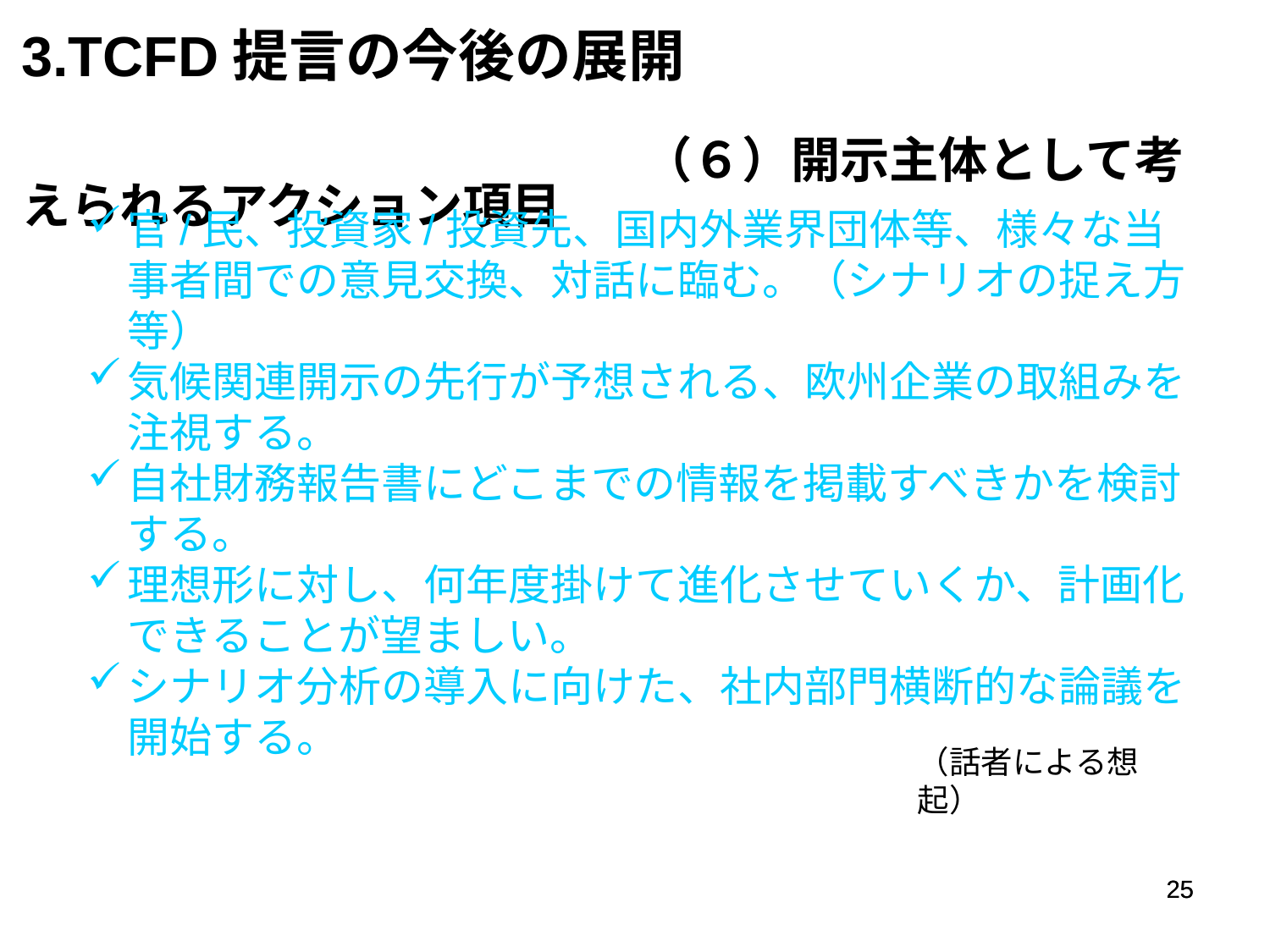

3.TCFD提言の今後の展開　　　　　　　　　　　　　　　　　　　　　　　　　　　　　　　　　　　　　　　　　（６）開示主体として考えられるアクション項目
官/民、投資家/投資先、国内外業界団体等、様々な当事者間での意見交換、対話に臨む。（シナリオの捉え方等）
気候関連開示の先行が予想される、欧州企業の取組みを注視する。
自社財務報告書にどこまでの情報を掲載すべきかを検討する。
理想形に対し、何年度掛けて進化させていくか、計画化できることが望ましい。
シナリオ分析の導入に向けた、社内部門横断的な論議を開始する。
（話者による想起）
25
25